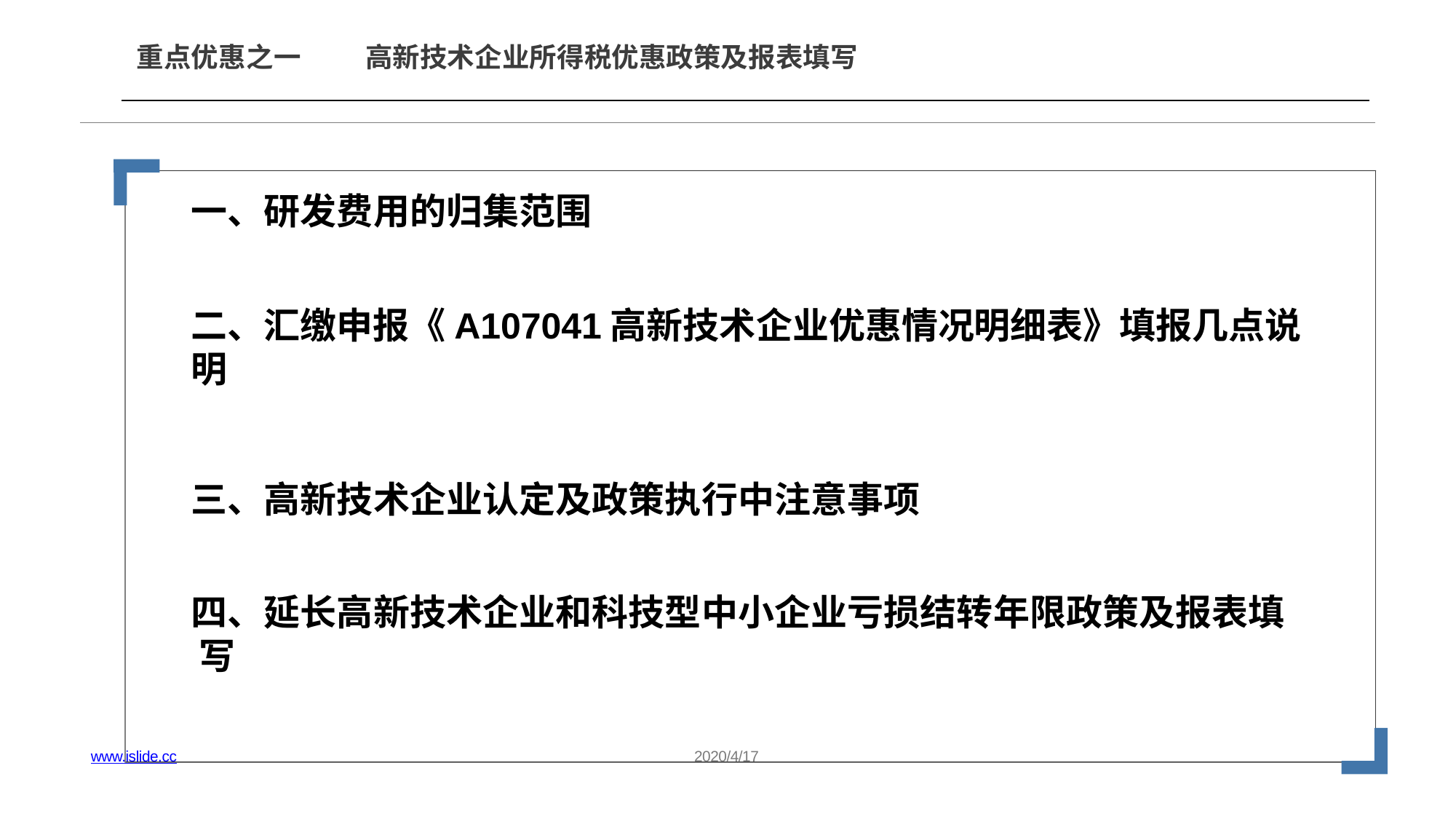

# 重点优惠之一
高新技术企业所得税优惠政策及报表填写

一、研发费用的归集范围

二、汇缴申报《A107041高新技术企业优惠情况明细表》填报几点说明

三、高新技术企业认定及政策执行中注意事项

四、延长高新技术企业和科技型中小企业亏损结转年限政策及报表填  写

www.islide.cc
2020/4/17